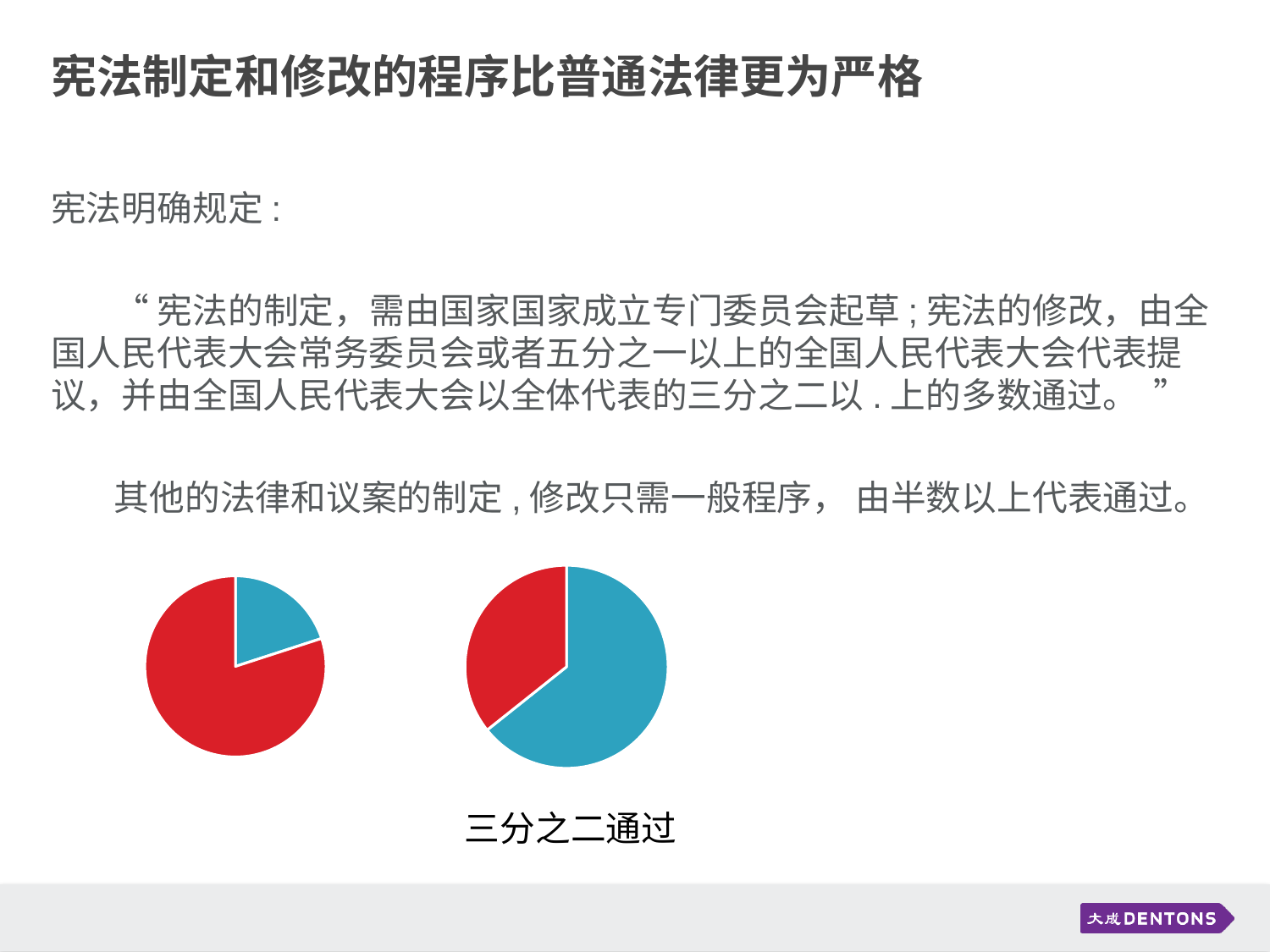

# 宪法制定和修改的程序比普通法律更为严格
宪法明确规定:
        “宪法的制定，需由国家国家成立专门委员会起草;宪法的修改，由全国人民代表大会常务委员会或者五分之一以上的全国人民代表大会代表提议，并由全国人民代表大会以全体代表的三分之二以.上的多数通过。  ”
       其他的法律和议案的制定,修改只需一般程序， 由半数以上代表通过。

### Chart

| Category | 销售额 |
|---|---|
| 第一季度 | 0.6 |
| 第二季度 | 0.3333 |

### Chart

| Category | 销售额 |
|---|---|
| 第一季度 | 0.2 |
| 第二季度 | 0.8 |
    三分之二通过